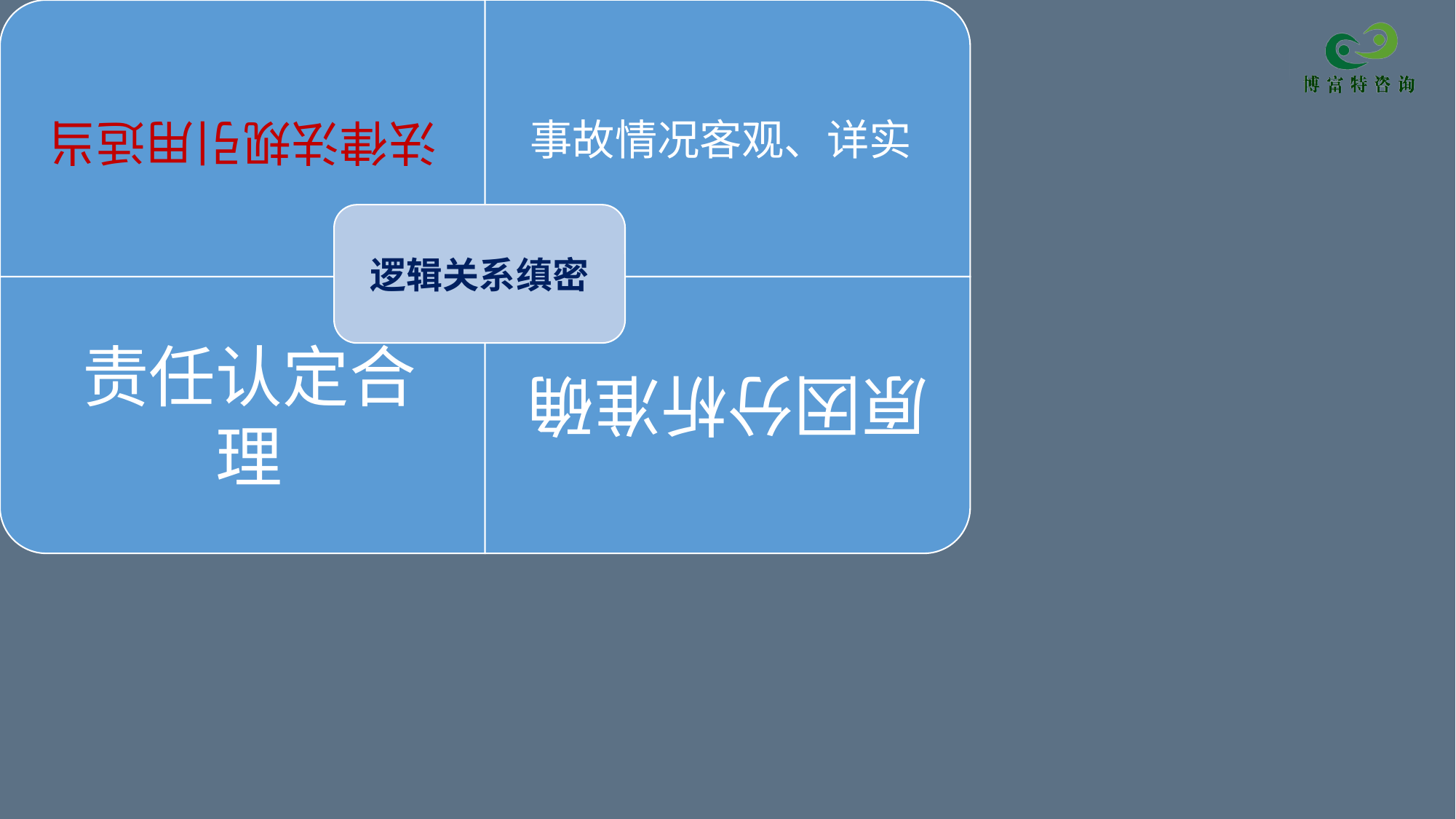

二、事故调查报告的必备要素
法律法规引用适当
事故情况客观、详实
责任认定合理
原因分析准确
逻辑关系缜密